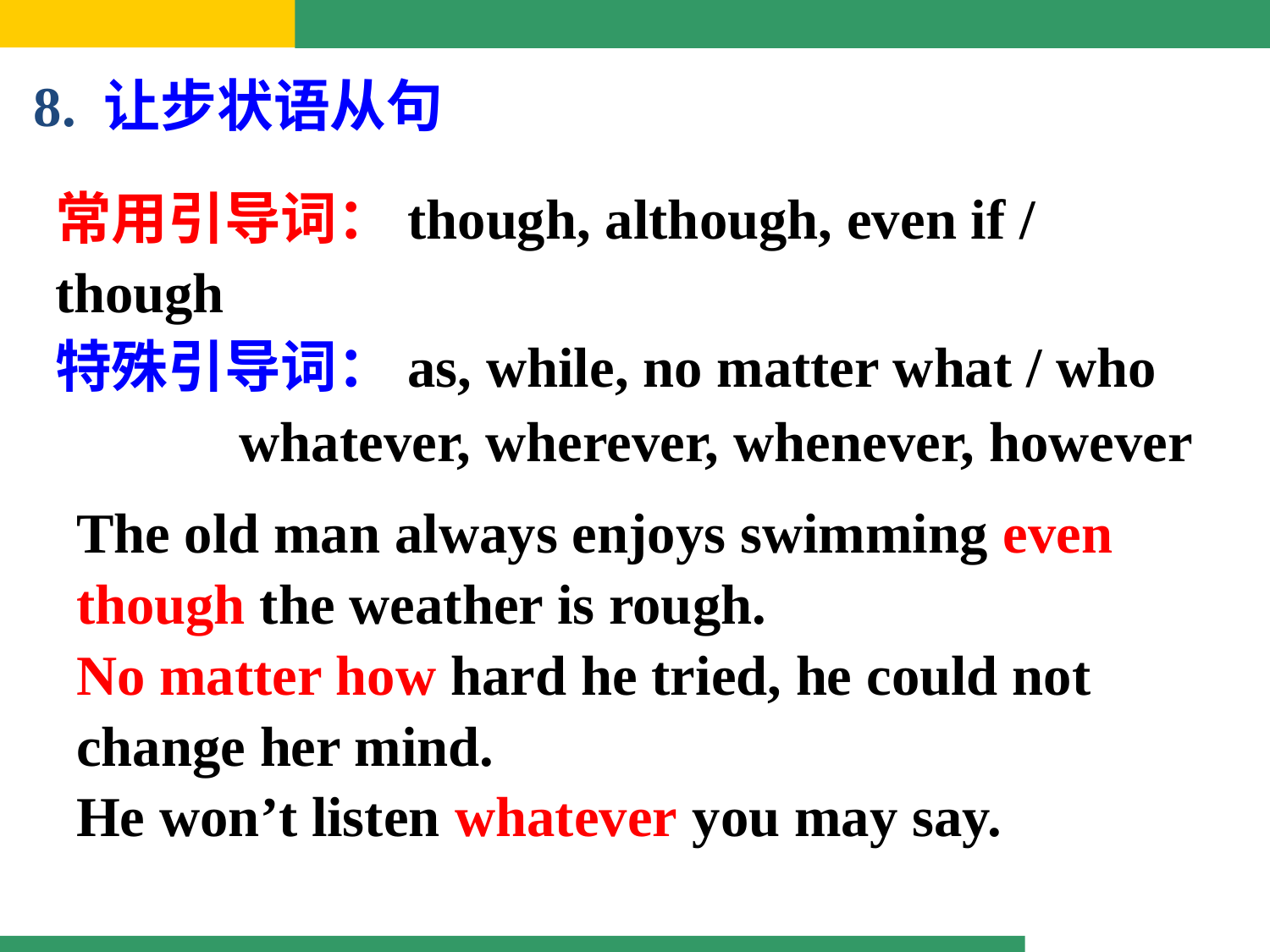

8. 让步状语从句
常用引导词：though, although, even if / though
特殊引导词：as, while, no matter what / who
             whatever, wherever, whenever, however
The old man always enjoys swimming even though the weather is rough.
No matter how hard he tried, he could not
change her mind.
He won’t listen whatever you may say.